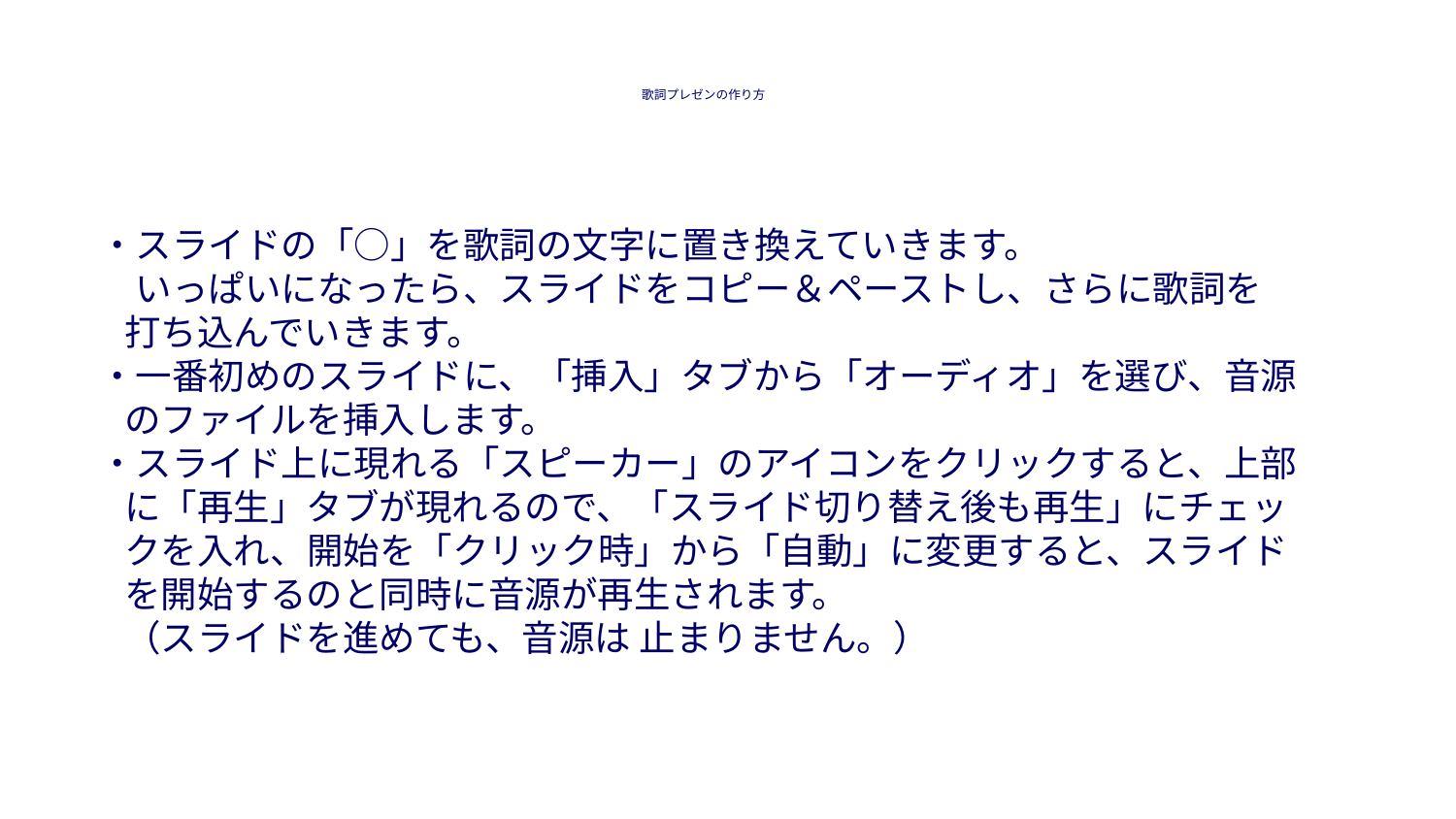

歌詞プレゼンの作り方
・スライドの「○」を歌詞の文字に置き換えていきます。
　いっぱいになったら、スライドをコピー＆ペーストし、さらに歌詞を
  打ち込んでいきます。
・一番初めのスライドに、「挿入」タブから「オーディオ」を選び、音源
  のファイルを挿入します。
・スライド上に現れる「スピーカー」のアイコンをクリックすると、上部
  に「再生」タブが現れるので、「スライド切り替え後も再生」にチェッ
  クを入れ、開始を「クリック時」から「自動」に変更すると、スライド
  を開始するのと同時に音源が再生されます。
  （スライドを進めても、音源は 止まりません。）